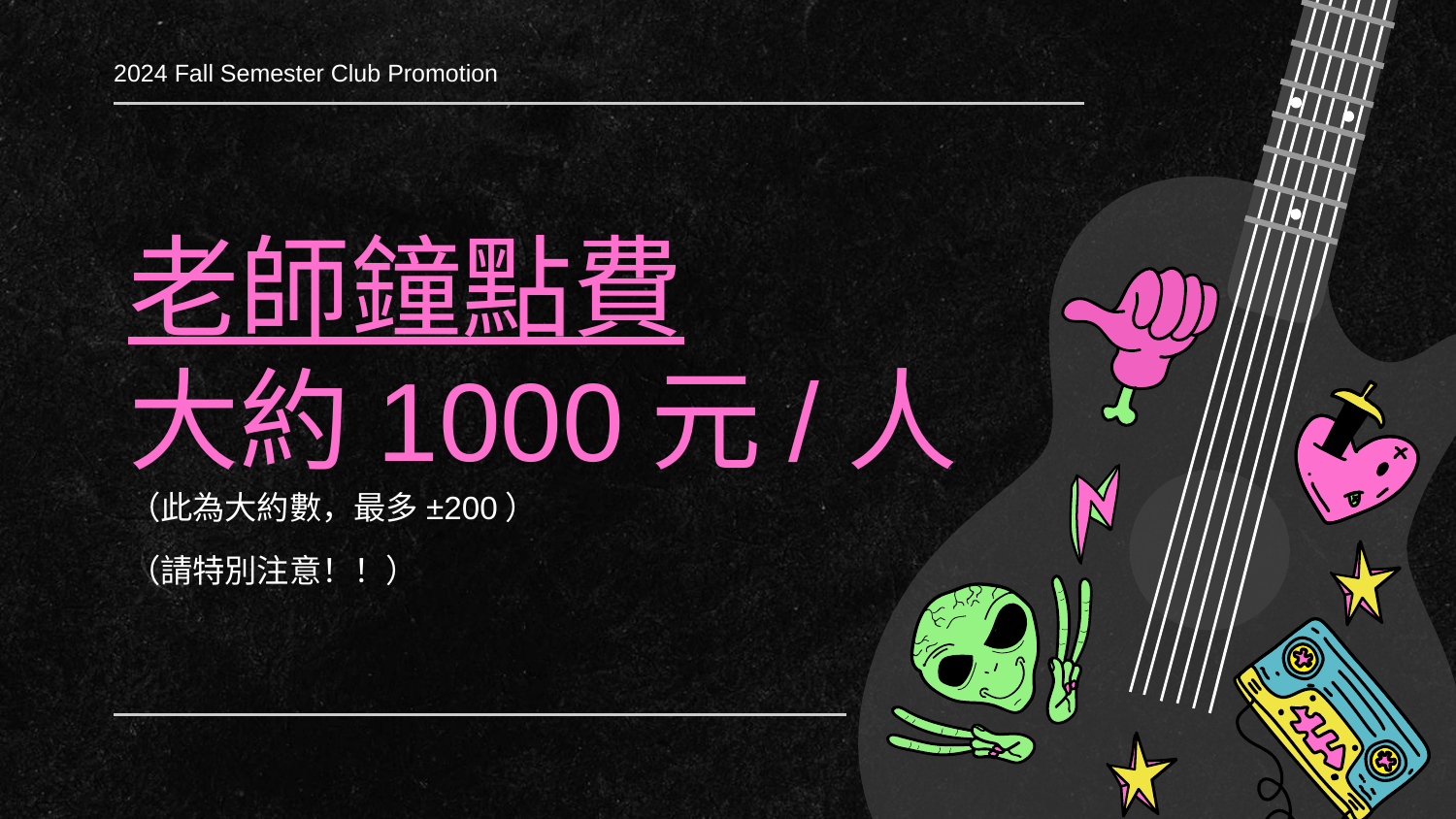

2024 Fall Semester Club Promotion
# 老師鐘點費
大約1000元/人

（此為大約數，最多±200）
（請特別注意！！）